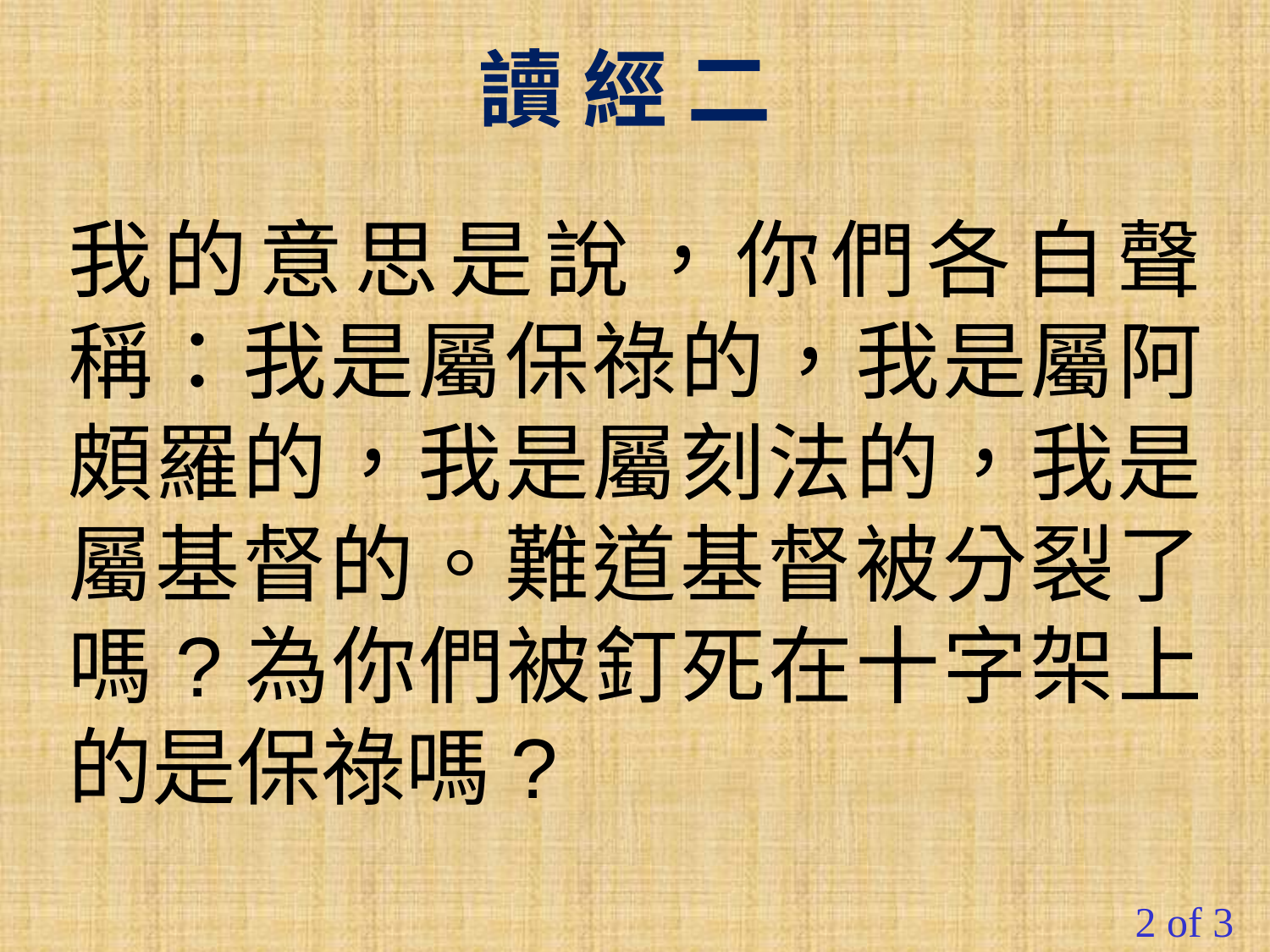

讀 經 二

我的意思是說，你們各自聲稱：我是屬保祿的，我是屬阿頗羅的，我是屬刻法的，我是屬基督的。難道基督被分裂了嗎?為你們被釘死在十字架上的是保祿嗎?
2 of 3